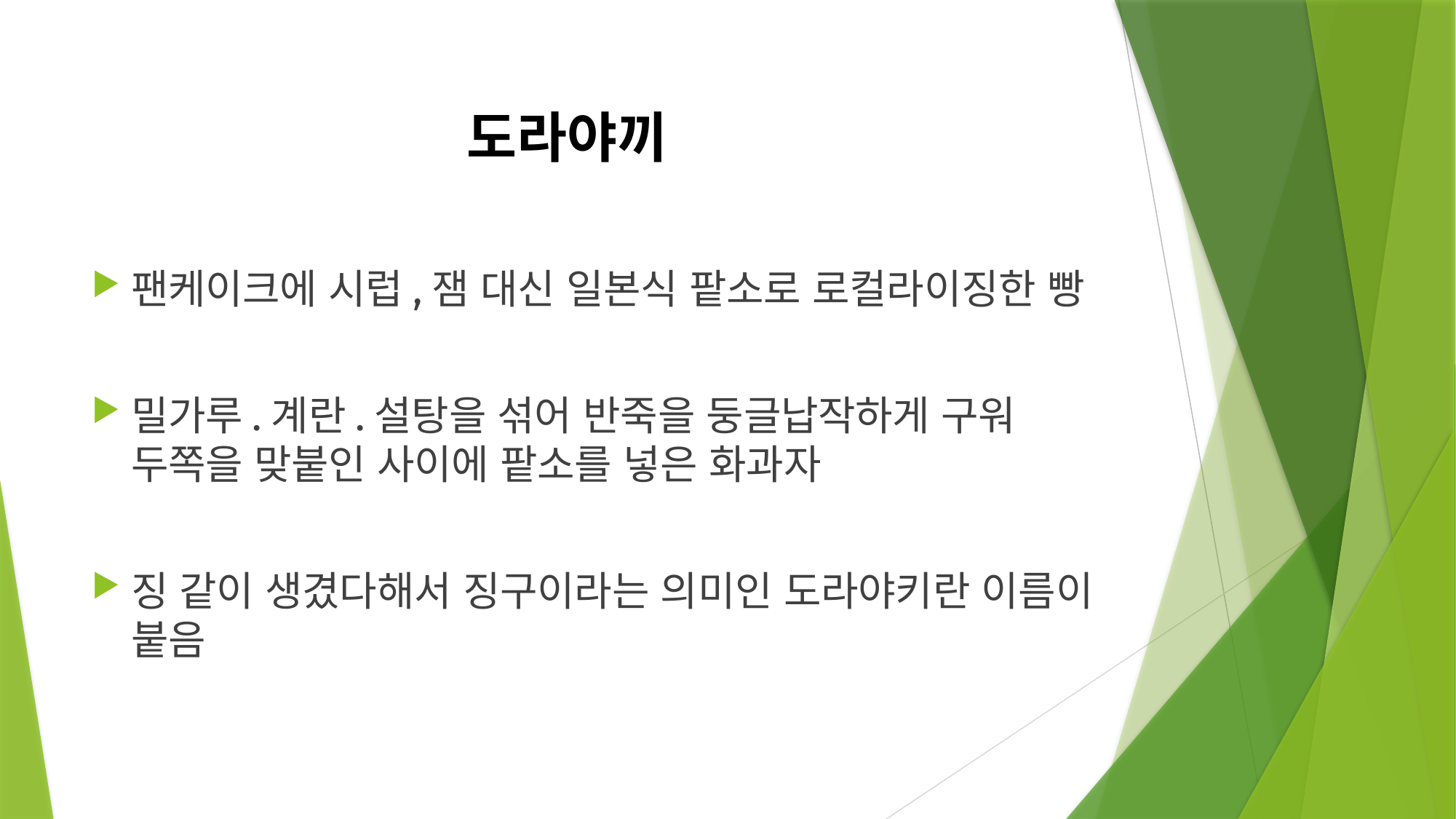

# 도라야끼
팬케이크에 시럽,잼 대신 일본식 팥소로 로컬라이징한 빵

밀가루.계란.설탕을 섞어 반죽을 둥글납작하게 구워 두쪽을 맞붙인 사이에 팥소를 넣은 화과자

징 같이 생겼다해서 징구이라는 의미인 도라야키란 이름이 붙음